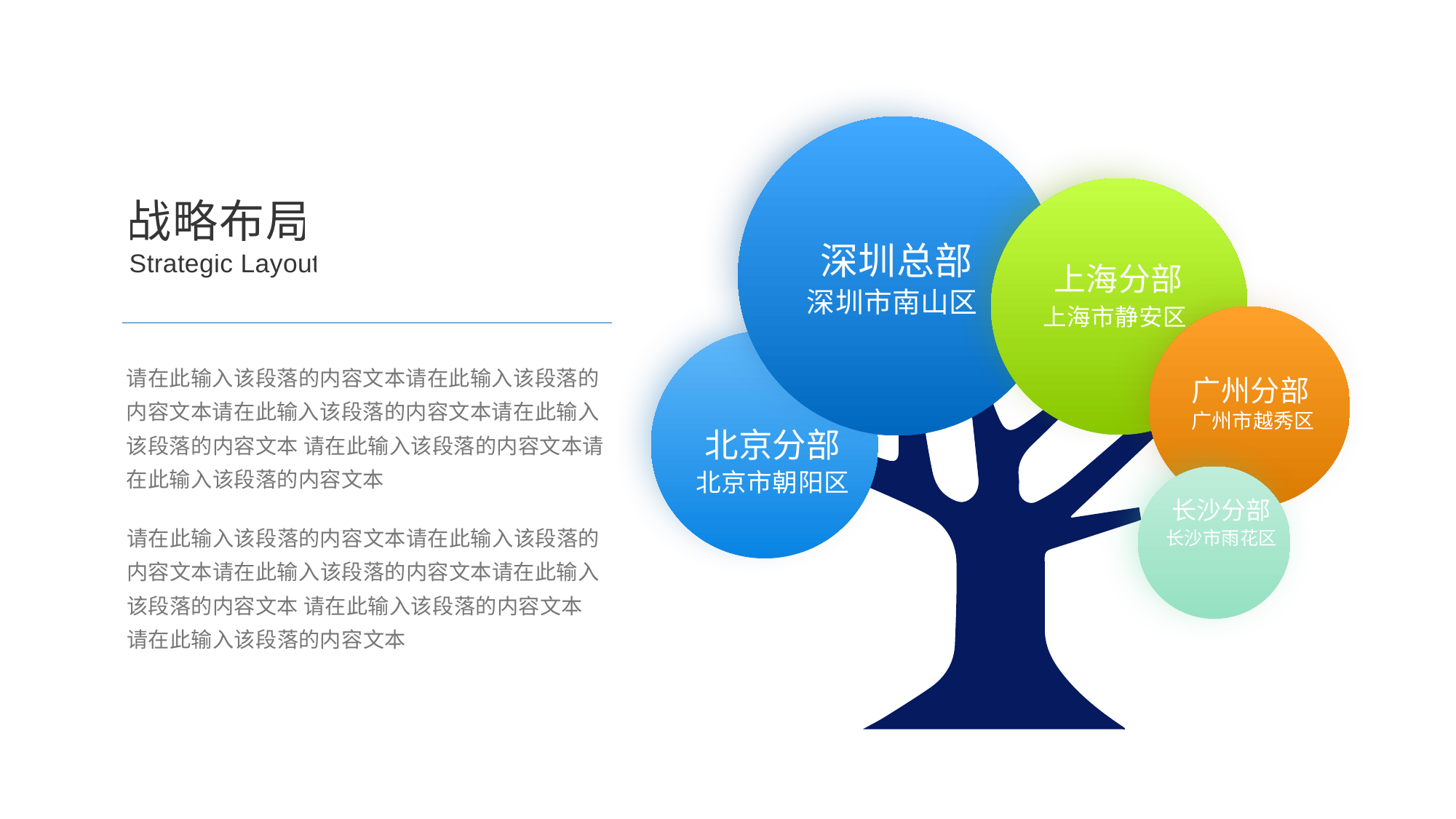

战略布局
深圳总部
Strategic Layout
上海分部
深圳市南山区
上海市静安区
请在此输入该段落的内容文本请在此输入该段落的内容文本请在此输入该段落的内容文本请在此输入该段落的内容文本 请在此输入该段落的内容文本请在此输入该段落的内容文本
广州分部
广州市越秀区
北京分部
北京市朝阳区
长沙分部
请在此输入该段落的内容文本请在此输入该段落的内容文本请在此输入该段落的内容文本请在此输入该段落的内容文本 请在此输入该段落的内容文本请在此输入该段落的内容文本
长沙市雨花区